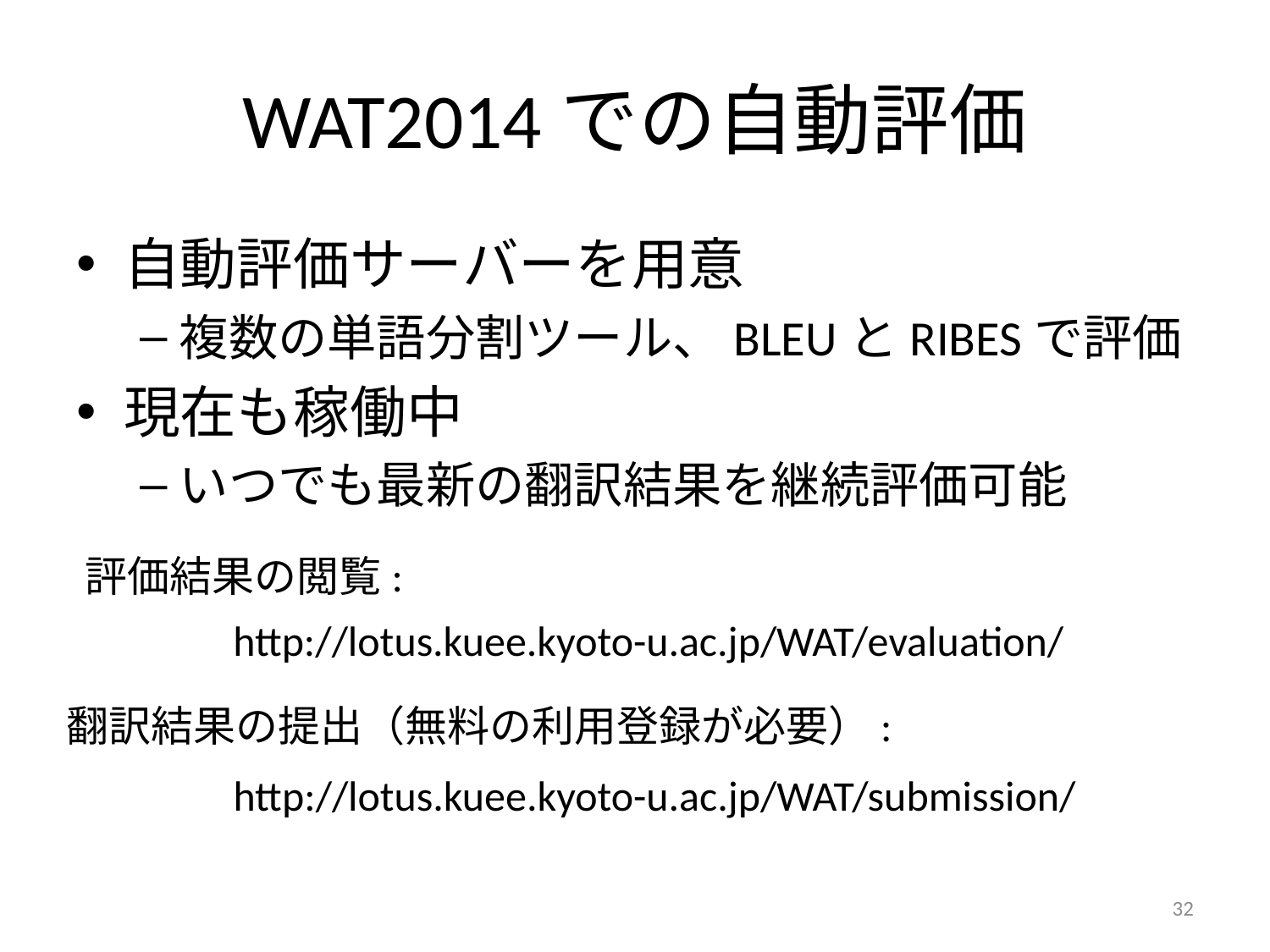

# WAT2014での自動評価
自動評価サーバーを用意
複数の単語分割ツール、BLEUとRIBESで評価
現在も稼働中
いつでも最新の翻訳結果を継続評価可能
評価結果の閲覧:
http://lotus.kuee.kyoto-u.ac.jp/WAT/evaluation/
翻訳結果の提出（無料の利用登録が必要）:
http://lotus.kuee.kyoto-u.ac.jp/WAT/submission/
32